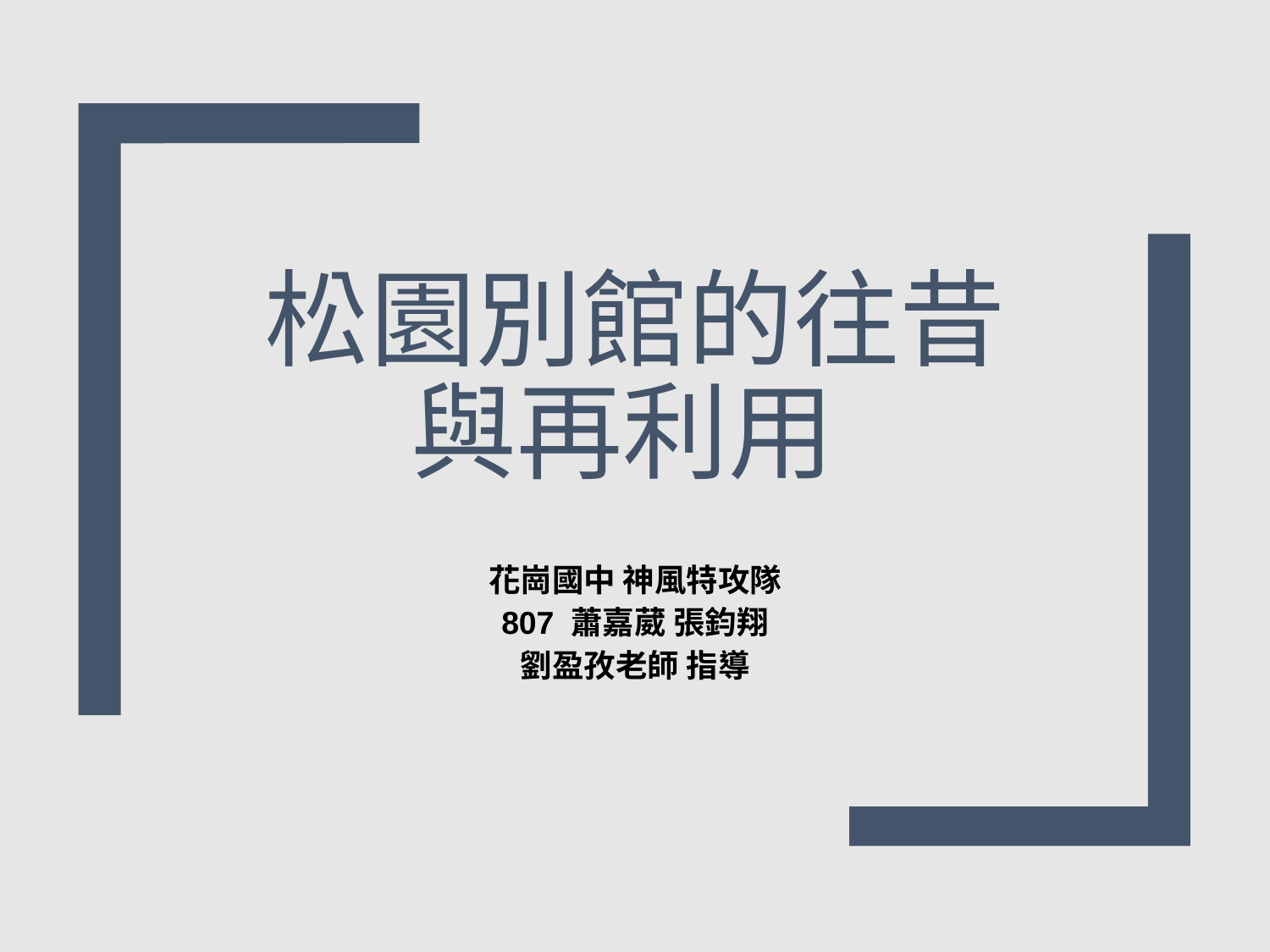

# 松園別館的往昔 與再利用
花崗國中 神風特攻隊
807 蕭嘉葳 張鈞翔
劉盈孜老師 指導